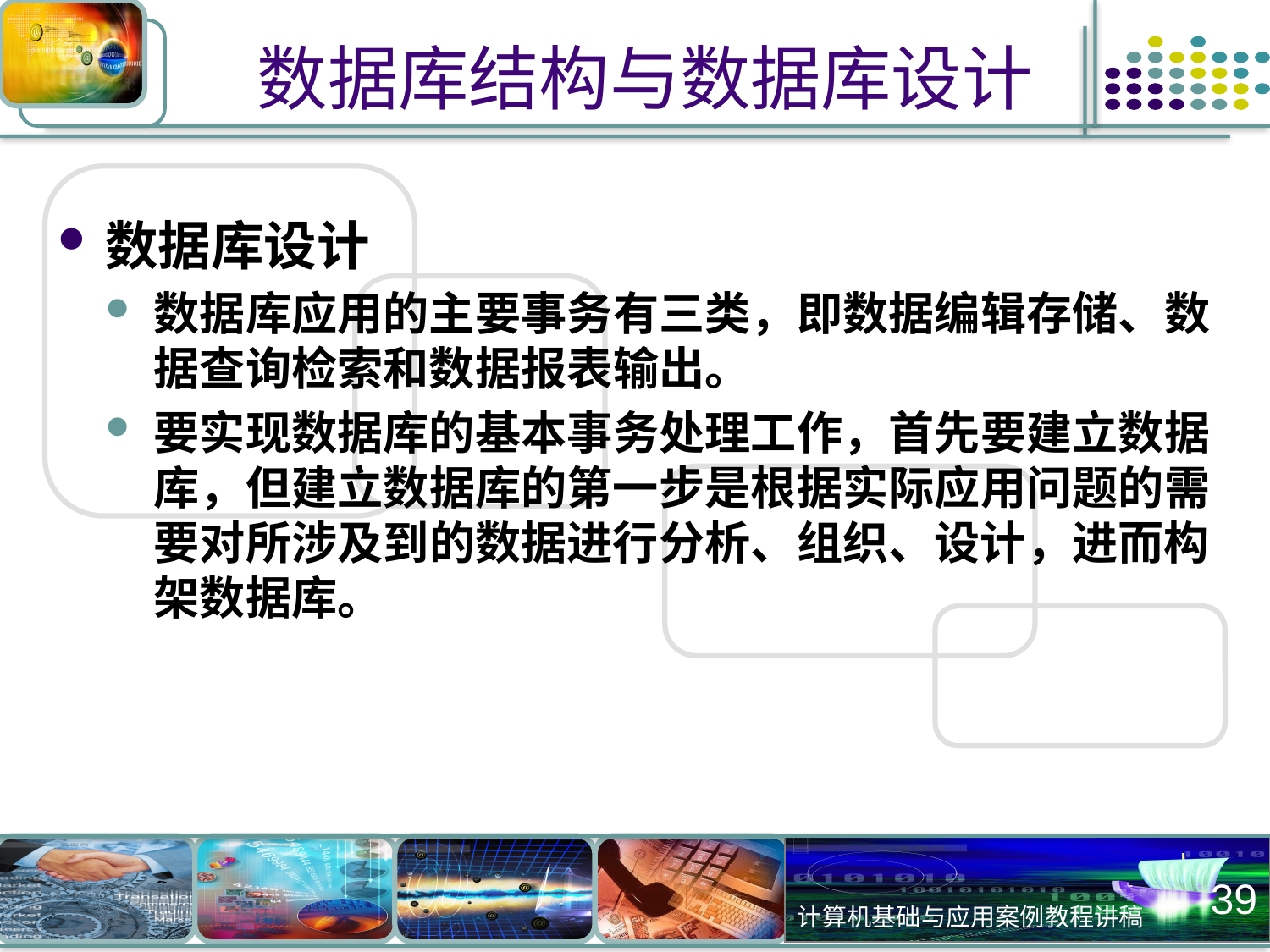

# 数据库结构与数据库设计
数据库设计
数据库应用的主要事务有三类，即数据编辑存储、数据查询检索和数据报表输出。
要实现数据库的基本事务处理工作，首先要建立数据库，但建立数据库的第一步是根据实际应用问题的需要对所涉及到的数据进行分析、组织、设计，进而构架数据库。
39